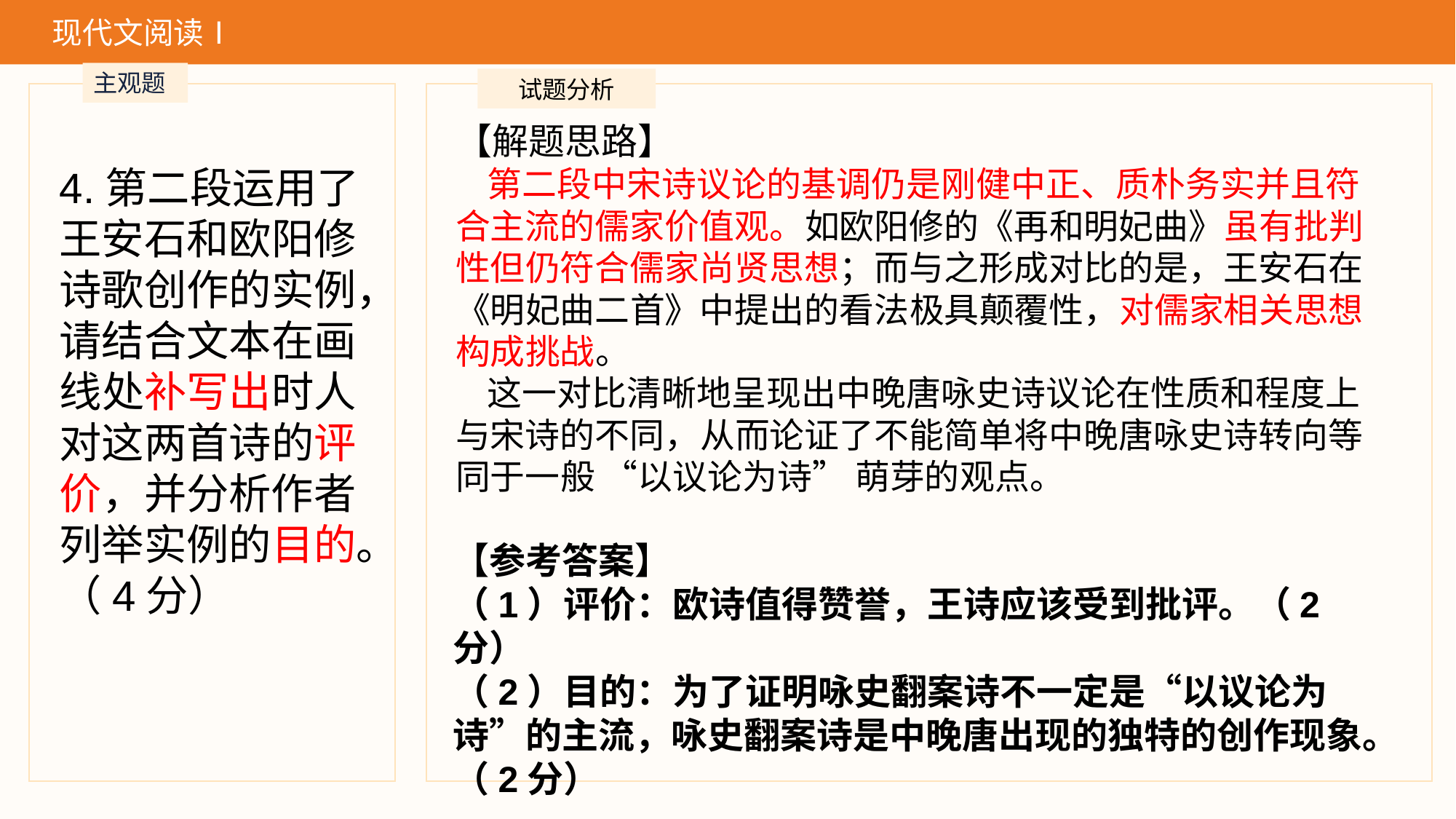

现代文阅读Ⅰ
主观题
试题分析

【解题思路】
   第二段中宋诗议论的基调仍是刚健中正、质朴务实并且符合主流的儒家价值观。如欧阳修的《再和明妃曲》虽有批判性但仍符合儒家尚贤思想；而与之形成对比的是，王安石在《明妃曲二首》中提出的看法极具颠覆性，对儒家相关思想构成挑战。
   这一对比清晰地呈现出中晚唐咏史诗议论在性质和程度上与宋诗的不同，从而论证了不能简单将中晚唐咏史诗转向等同于一般 “以议论为诗” 萌芽的观点。
4.第二段运用了王安石和欧阳修诗歌创作的实例，请结合文本在画线处补写出时人对这两首诗的评价，并分析作者列举实例的目的。（4分）
【参考答案】
（1）评价：欧诗值得赞誉，王诗应该受到批评。（2分）
（2）目的：为了证明咏史翻案诗不一定是“以议论为诗”的主流，咏史翻案诗是中晚唐出现的独特的创作现象。（2分）